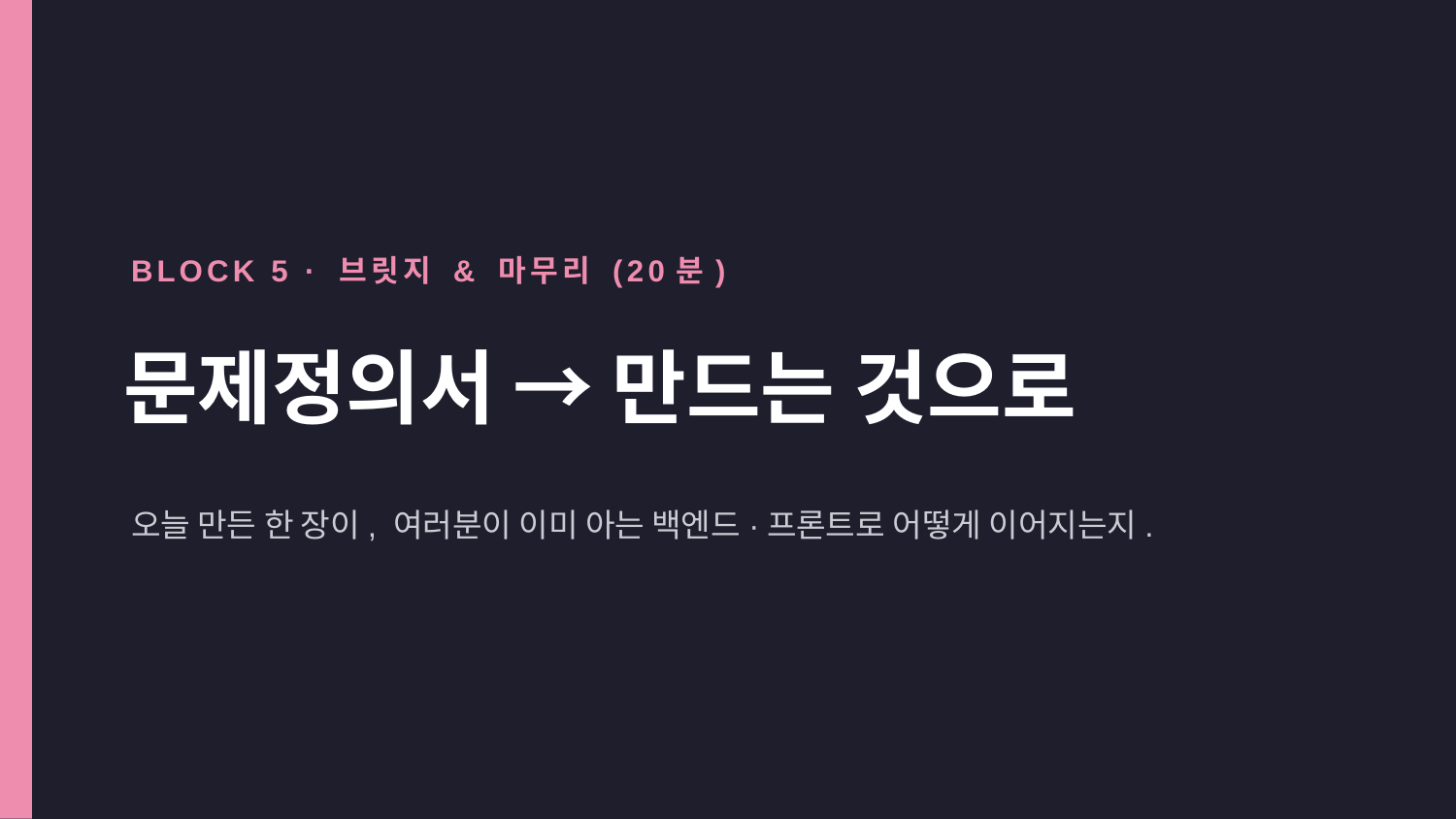

BLOCK 5 · 브릿지 & 마무리 (20분)
문제정의서 → 만드는 것으로
오늘 만든 한 장이, 여러분이 이미 아는 백엔드·프론트로 어떻게 이어지는지.